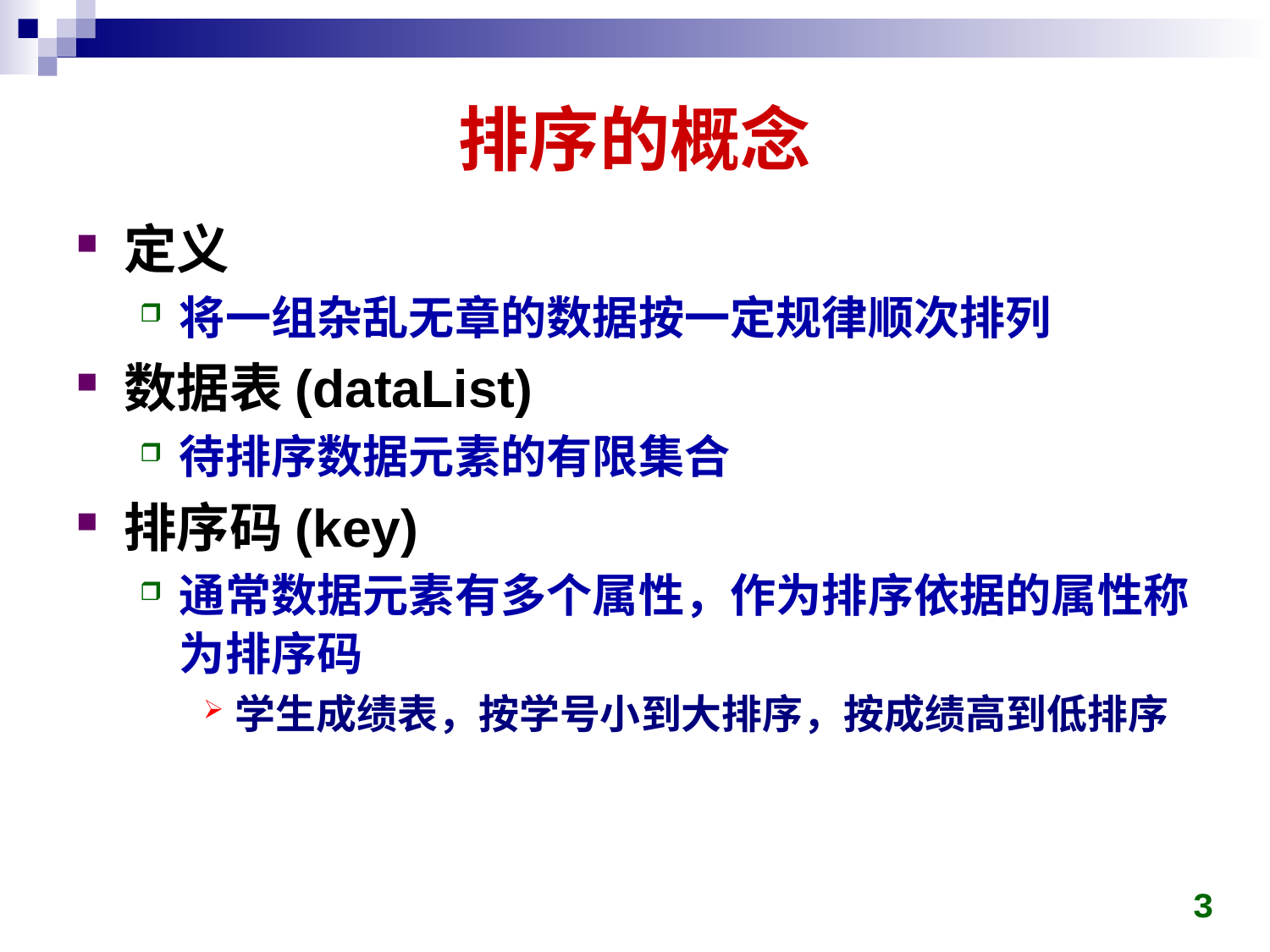

# 排序的概念
定义
将一组杂乱无章的数据按一定规律顺次排列
数据表(dataList)
待排序数据元素的有限集合
排序码(key)
通常数据元素有多个属性，作为排序依据的属性称为排序码
学生成绩表，按学号小到大排序，按成绩高到低排序
3